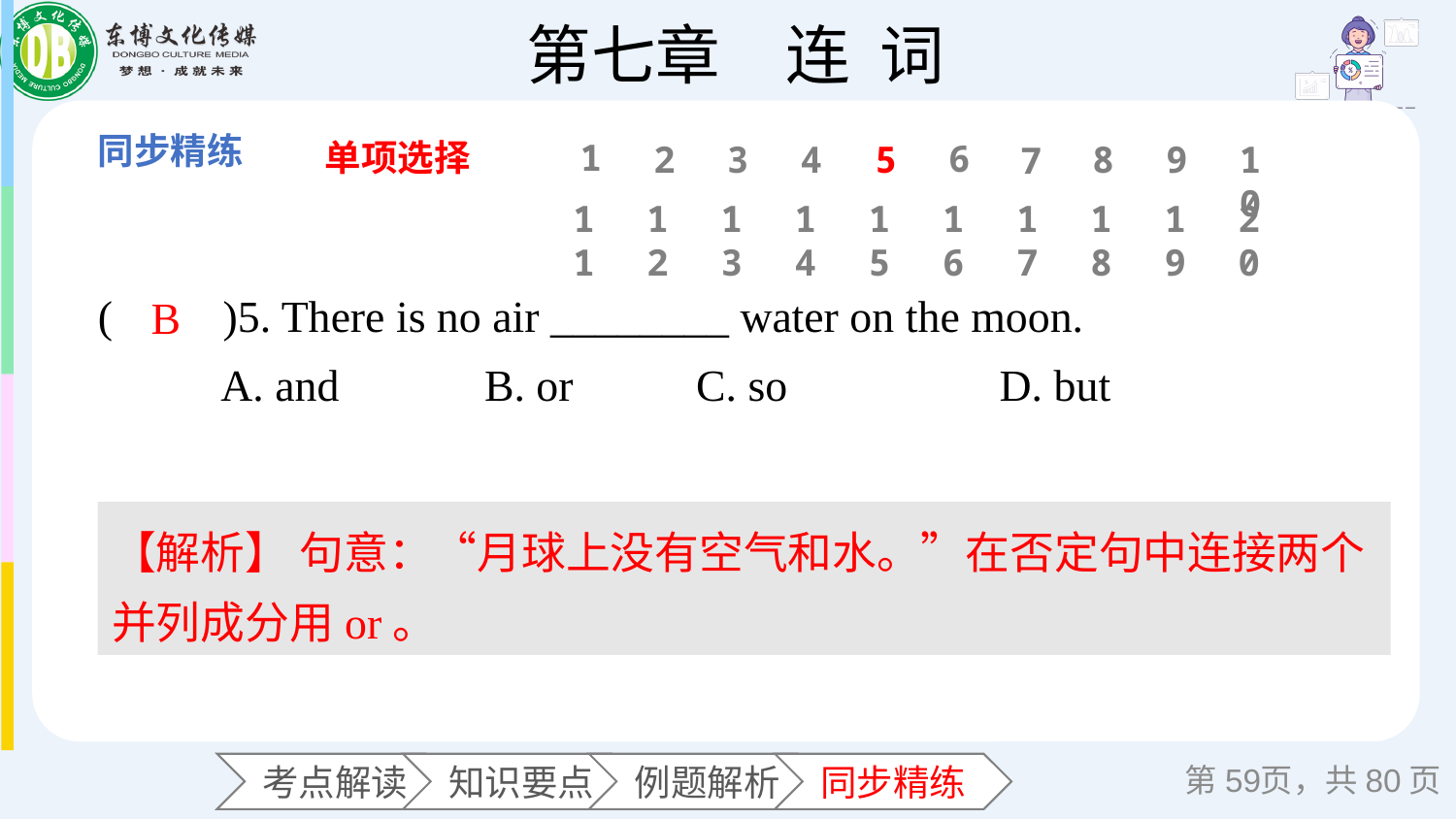

单项选择
1
6
2
3
4
5
8
9
10
7
11
12
13
14
15
16
17
18
19
20
(　　)5. There is no air ________ water on the moon.
           A. and             B. or           C. so                   D. but
B
【解析】 句意：“月球上没有空气和水。”在否定句中连接两个并列成分用or。
第59页，共80页